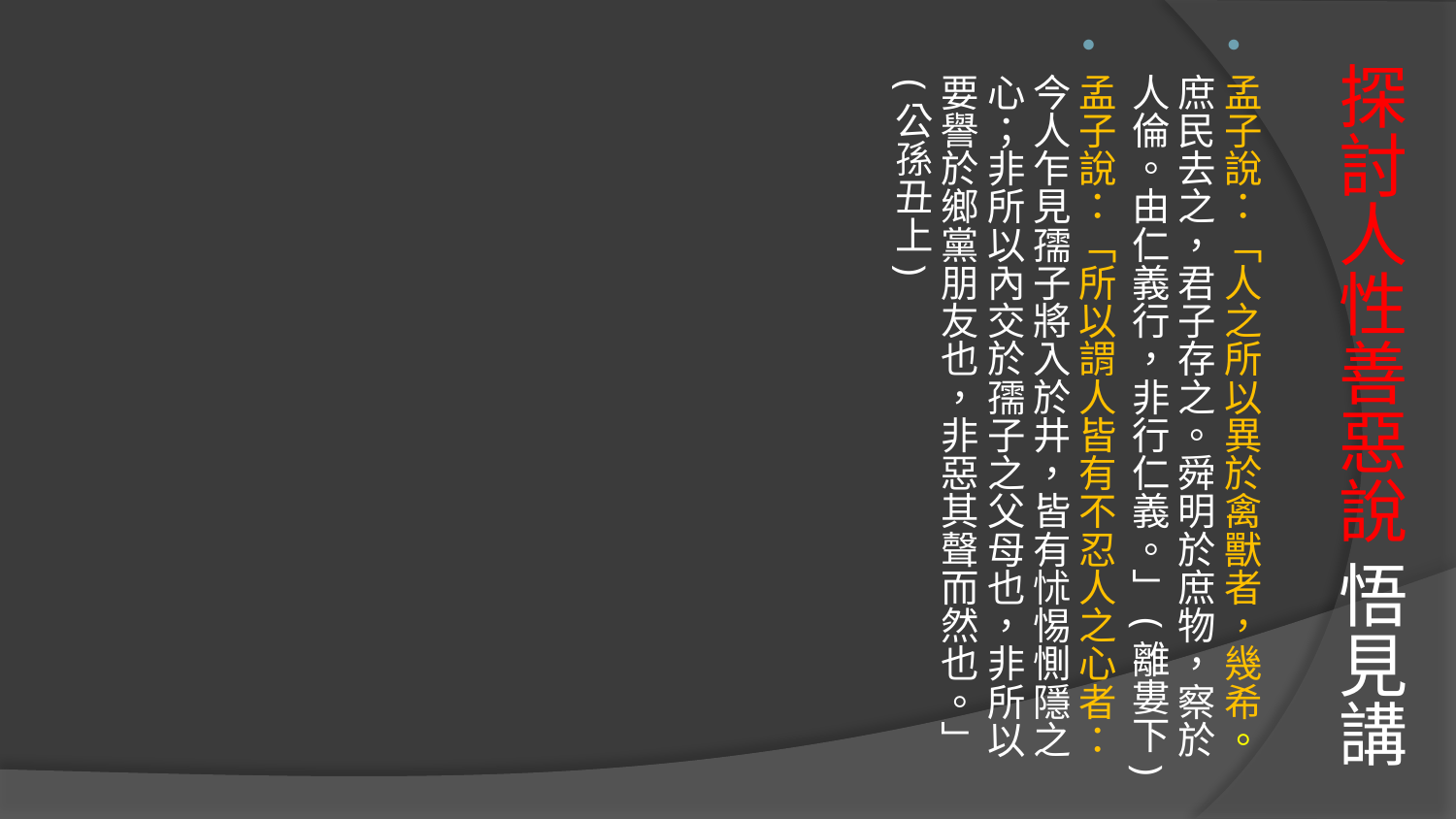

孟子說：「人之所以異於禽獸者，幾希。庶民去之，君子存之。舜明於庶物，察於人倫。由仁義行，非行仁義。」(離婁下)
孟子說：「所以謂人皆有不忍人之心者：今人乍見孺子將入於井，皆有怵惕惻隱之心；非所以內交於孺子之父母也，非所以要譽於鄉黨朋友也，非惡其聲而然也。」(公孫丑上)

# 探討人性善惡說 悟見講